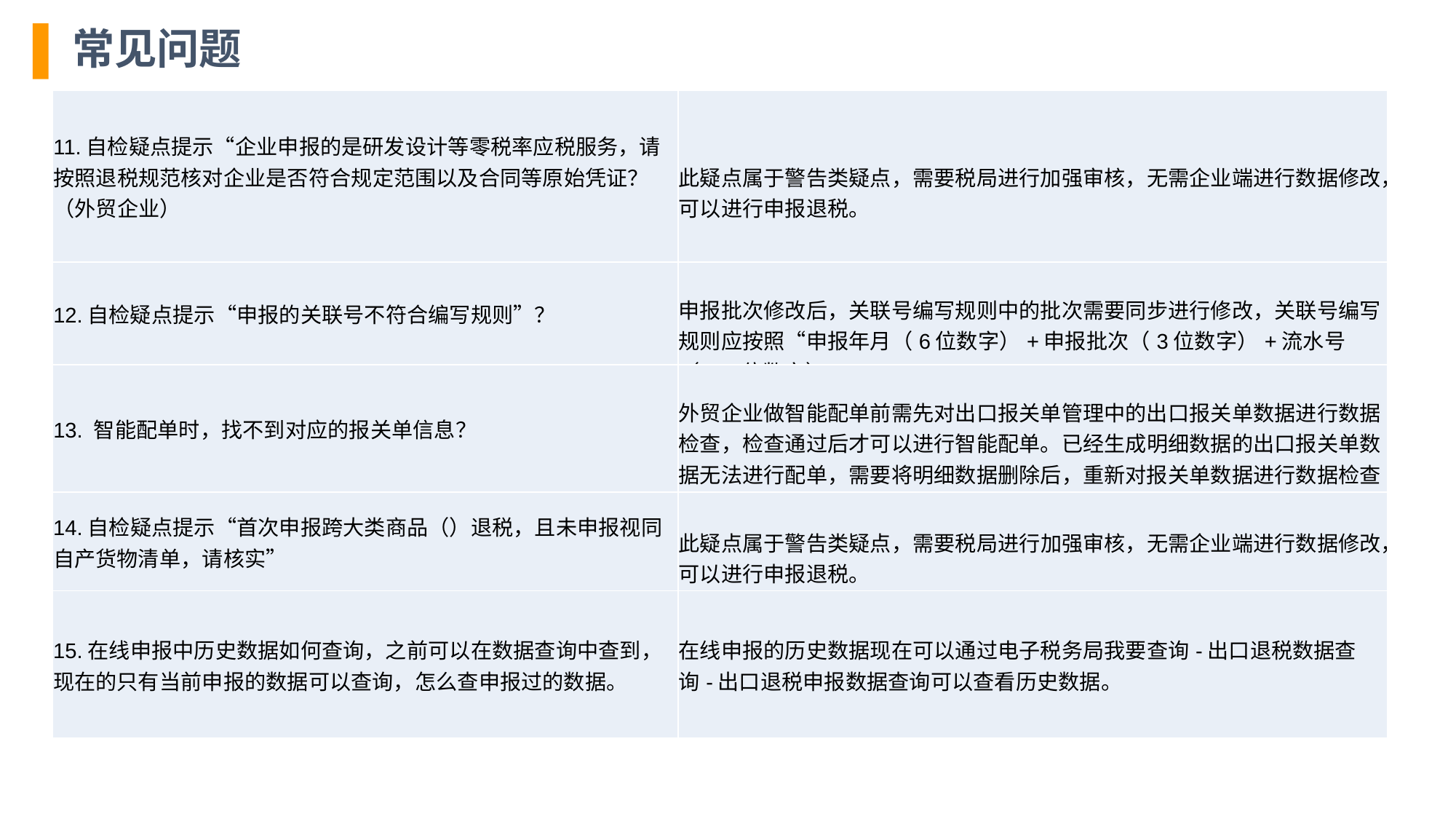

常见问题

| 11.自检疑点提示“企业申报的是研发设计等零税率应税服务，请按照退税规范核对企业是否符合规定范围以及合同等原始凭证？（外贸企业） | 此疑点属于警告类疑点，需要税局进行加强审核，无需企业端进行数据修改，可以进行申报退税。 |
| --- | --- |
| 12.自检疑点提示“申报的关联号不符合编写规则”？ | 申报批次修改后，关联号编写规则中的批次需要同步进行修改，关联号编写规则应按照“申报年月（6位数字）+申报批次（3位数字）+流水号（1-8位数字）。 |
| 13. 智能配单时，找不到对应的报关单信息？ | 外贸企业做智能配单前需先对出口报关单管理中的出口报关单数据进行数据检查，检查通过后才可以进行智能配单。已经生成明细数据的出口报关单数据无法进行配单，需要将明细数据删除后，重新对报关单数据进行数据检查后进行配单操作。 |
| 14.自检疑点提示“首次申报跨大类商品（）退税，且未申报视同自产货物清单，请核实” | 此疑点属于警告类疑点，需要税局进行加强审核，无需企业端进行数据修改，可以进行申报退税。 |
| 15.在线申报中历史数据如何查询，之前可以在数据查询中查到，现在的只有当前申报的数据可以查询，怎么查申报过的数据。 | 在线申报的历史数据现在可以通过电子税务局我要查询-出口退税数据查询-出口退税申报数据查询可以查看历史数据。 |